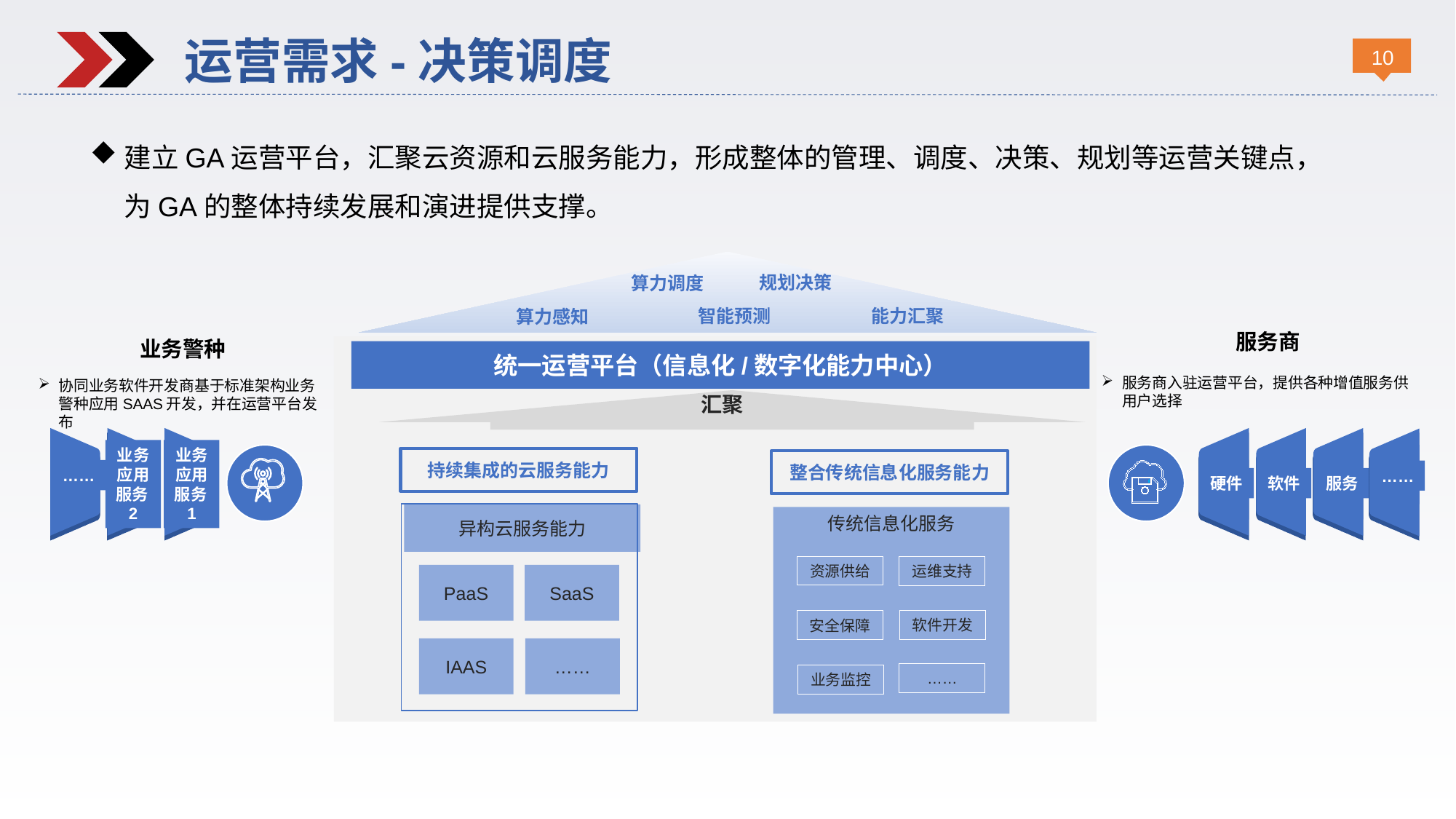

运营需求-决策调度

建立GA运营平台，汇聚云资源和云服务能力，形成整体的管理、调度、决策、规划等运营关键点，为GA的整体持续发展和演进提供支撑。

规划决策
算力调度
智能预测
能力汇聚
算力感知
服务商
业务警种

统一运营平台（信息化/数字化能力中心）
服务商入驻运营平台，提供各种增值服务供用户选择
协同业务软件开发商基于标准架构业务警种应用SAAS开发，并在运营平台发布
汇聚

业务应用服务2
业务应用服务1

持续集成的云服务能力
整合传统信息化服务能力
……
……
硬件
软件
服务

异构云服务能力
传统信息化服务

资源供给
运维支持
PaaS
SaaS
软件开发
安全保障
IAAS
……
……
业务监控